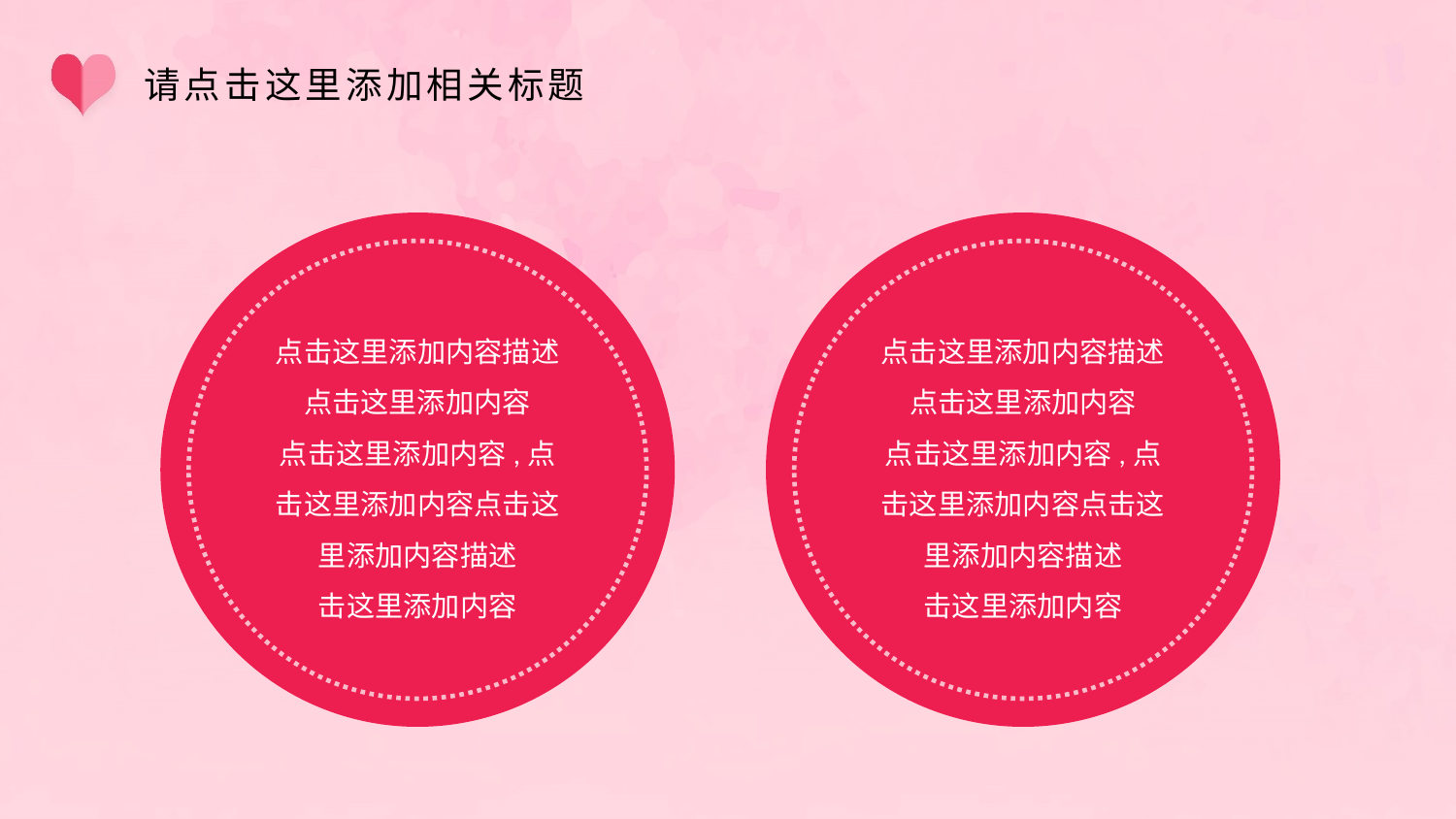

# 请点击这里添加相关标题

点击这里添加内容描述点击这里添加内容
点击这里添加内容,点击这里添加内容点击这里添加内容描述
击这里添加内容
点击这里添加内容描述点击这里添加内容
点击这里添加内容,点击这里添加内容点击这里添加内容描述
击这里添加内容